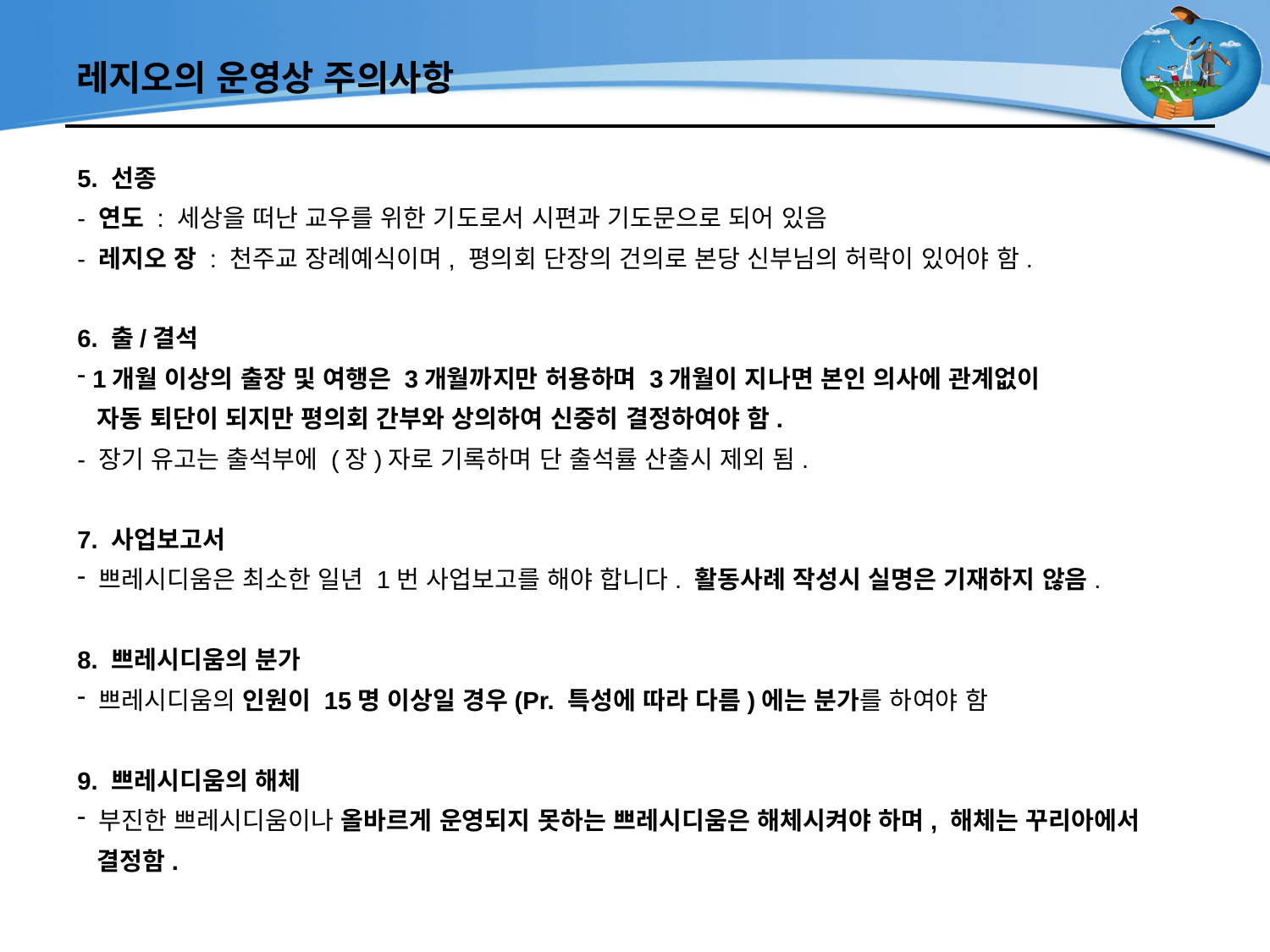

# 레지오의 운영상 주의사항
5. 선종
- 연도 : 세상을 떠난 교우를 위한 기도로서 시편과 기도문으로 되어 있음
- 레지오 장 : 천주교 장례예식이며, 평의회 단장의 건의로 본당 신부님의 허락이 있어야 함.

6. 출/결석
 1개월 이상의 출장 및 여행은 3개월까지만 허용하며 3개월이 지나면 본인 의사에 관계없이
  자동 퇴단이 되지만 평의회 간부와 상의하여 신중히 결정하여야 함.
- 장기 유고는 출석부에 (장)자로 기록하며 단 출석률 산출시 제외 됨.

7. 사업보고서
 쁘레시디움은 최소한 일년 1번 사업보고를 해야 합니다. 활동사례 작성시 실명은 기재하지 않음.

8. 쁘레시디움의 분가
 쁘레시디움의 인원이 15명 이상일 경우(Pr. 특성에 따라 다름)에는 분가를 하여야 함

9. 쁘레시디움의 해체
 부진한 쁘레시디움이나 올바르게 운영되지 못하는 쁘레시디움은 해체시켜야 하며, 해체는 꾸리아에서
  결정함.